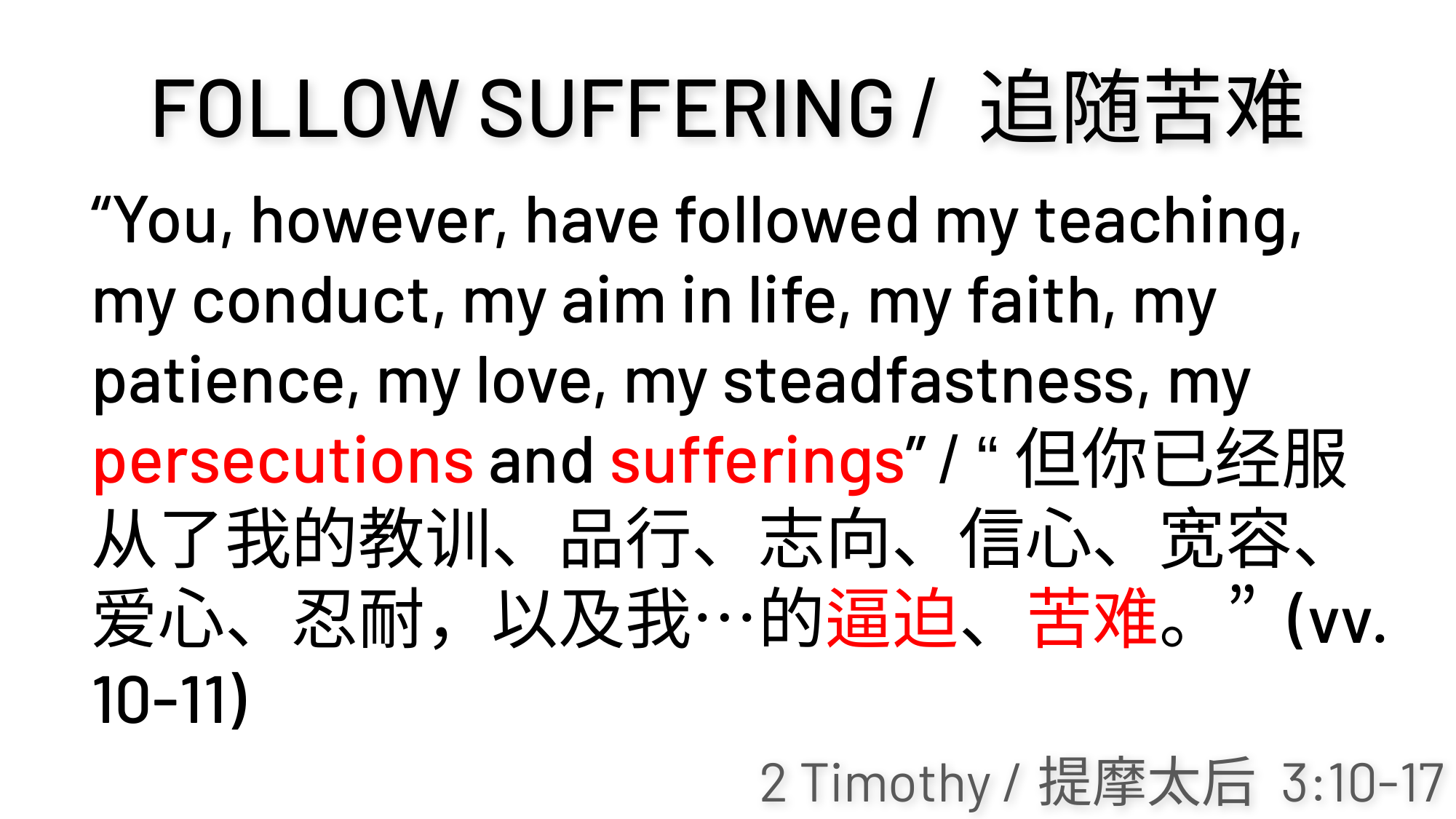

FOLLOW SUFFERING / 追随苦难
“You, however, have followed my teaching, my conduct, my aim in life, my faith, my patience, my love, my steadfastness, my persecutions and sufferings” / “但你已经服从了我的教训、品行、志向、信心、宽容、爱心、忍耐，以及我…的逼迫、苦难。” (vv. 10-11)
2 Timothy /提摩太后 3:10-17